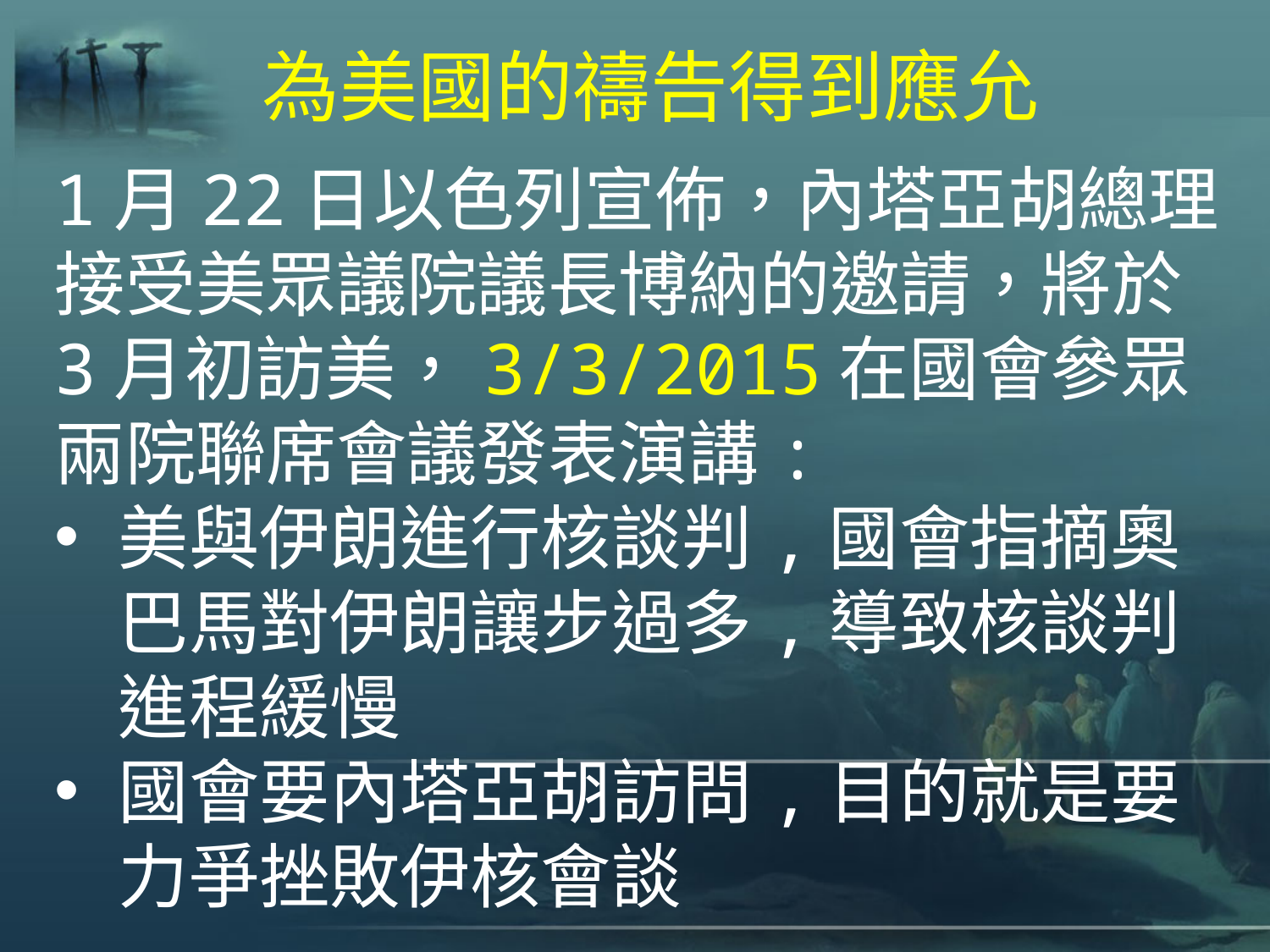

為美國的禱告得到應允
1月22日以色列宣佈，內塔亞胡總理接受美眾議院議長博納的邀請，將於3月初訪美，3/3/2015在國會參眾兩院聯席會議發表演講:
美與伊朗進行核談判,國會指摘奧巴馬對伊朗讓步過多,導致核談判進程緩慢
國會要內塔亞胡訪問,目的就是要力爭挫敗伊核會談